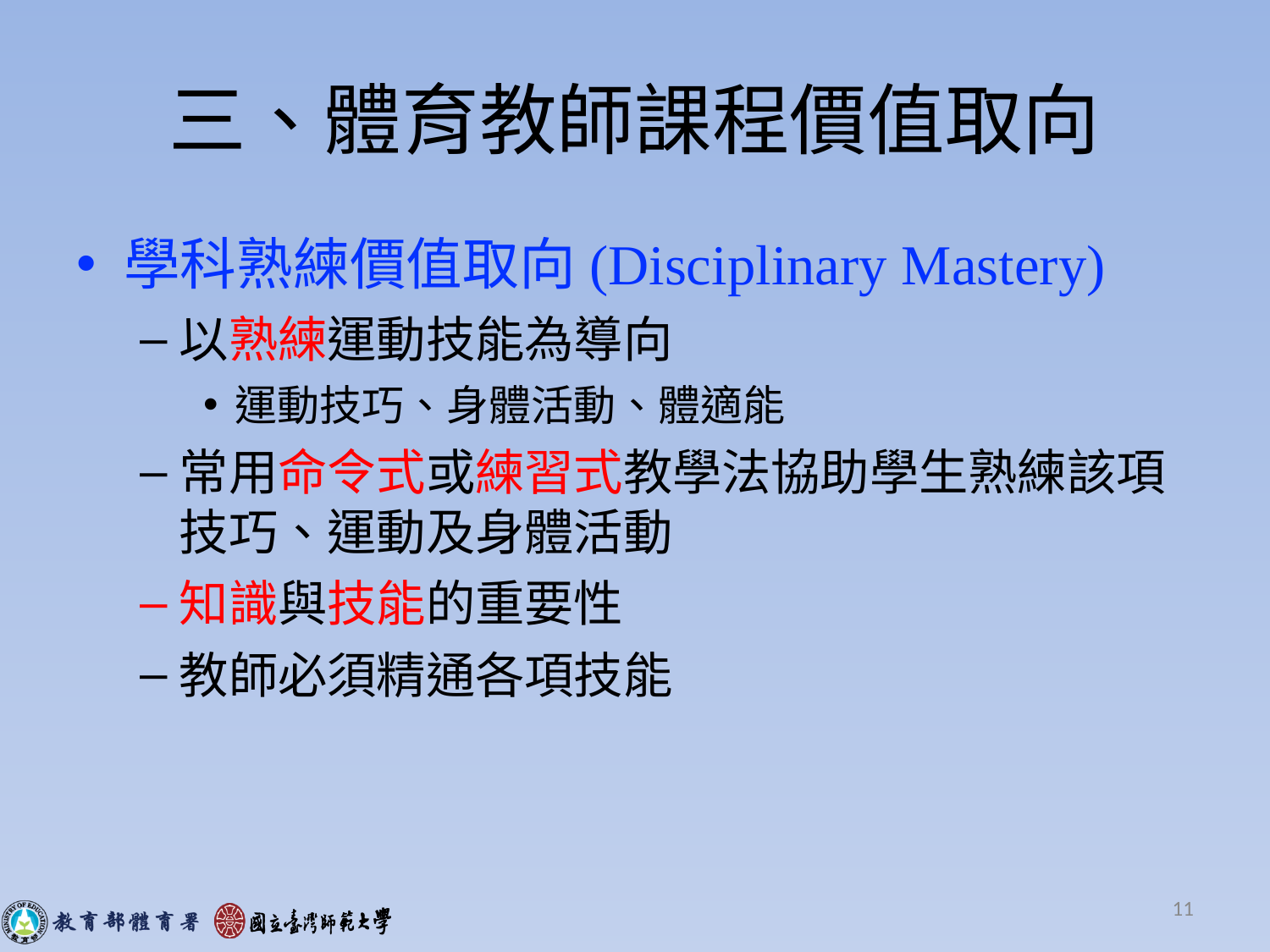

# 三、體育教師課程價值取向
學科熟練價值取向(Disciplinary Mastery)
以熟練運動技能為導向
運動技巧、身體活動、體適能
常用命令式或練習式教學法協助學生熟練該項技巧、運動及身體活動
知識與技能的重要性
教師必須精通各項技能
11